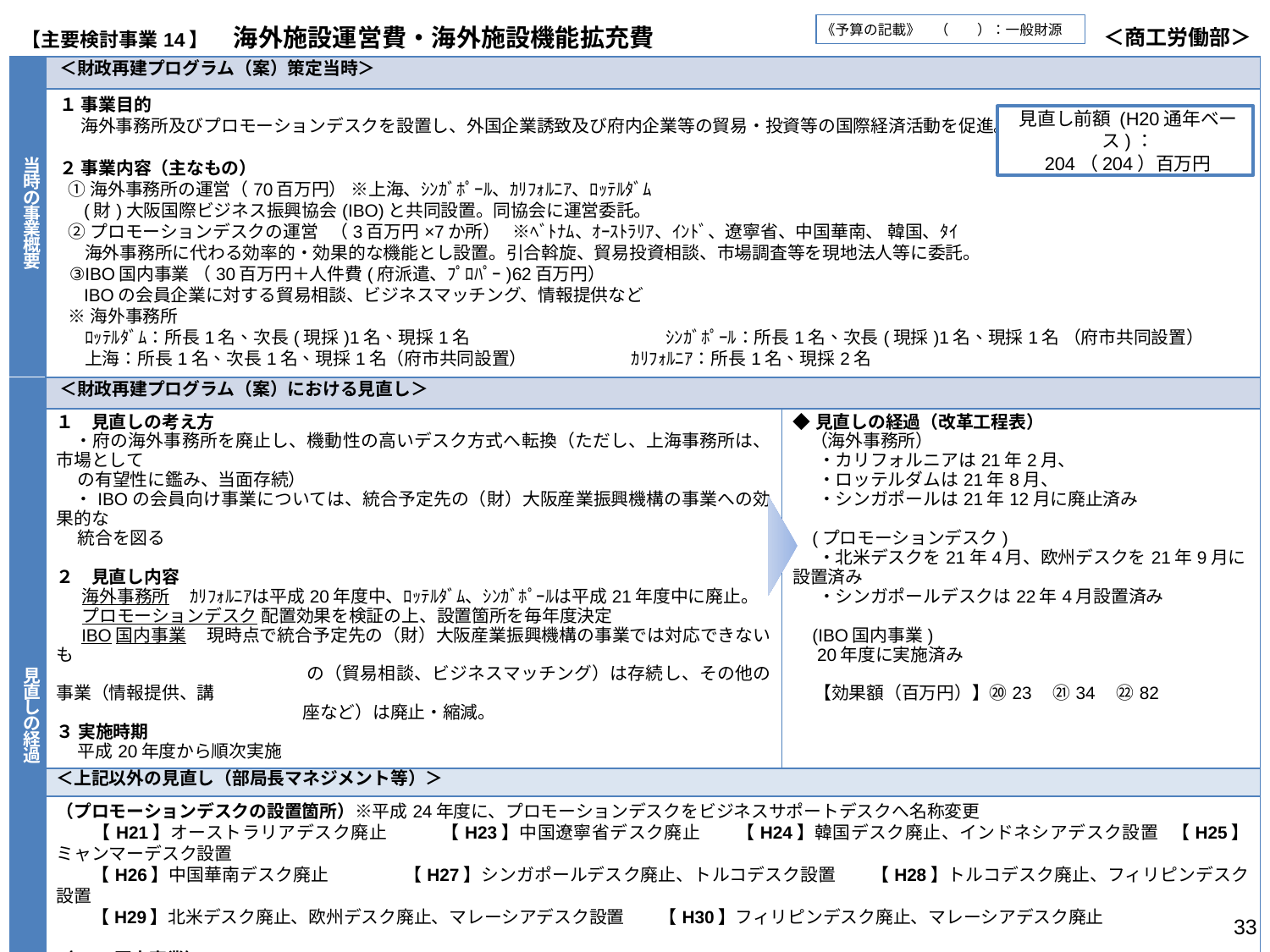

| 【主要検討事業14】　海外施設運営費・海外施設機能拡充費 | ＜商工労働部＞ |
| --- | --- |
《予算の記載》　（　　）：一般財源
| 当時の事業概要 | ＜財政再建プログラム（案）策定当時＞ |  |
| --- | --- | --- |
|  | １ 事業目的 海外事務所及びプロモーションデスクを設置し、外国企業誘致及び府内企業等の貿易・投資等の国際経済活動を促進。 ２ 事業内容（主なもの） ①海外事務所の運営（70百万円） ※上海、ｼﾝｶﾞﾎﾟｰﾙ、ｶﾘﾌｫﾙﾆｱ、ﾛｯﾃﾙﾀﾞﾑ (財)大阪国際ビジネス振興協会(IBO)と共同設置。同協会に運営委託。 ②プロモーションデスクの運営 （3百万円×7か所） ※ﾍﾞﾄﾅﾑ、ｵｰｽﾄﾗﾘｱ、ｲﾝﾄﾞ、遼寧省、中国華南、 韓国、ﾀｲ 海外事務所に代わる効率的・効果的な機能とし設置。引合斡旋、貿易投資相談、市場調査等を現地法人等に委託。 ③IBO国内事業 （30百万円＋人件費(府派遣、ﾌﾟﾛﾊﾟｰ)62百万円） IBOの会員企業に対する貿易相談、ビジネスマッチング、情報提供など ※海外事務所 ﾛｯﾃﾙﾀﾞﾑ：所長1名、次長(現採)1名、現採1名　　　　　　　　　　 ｼﾝｶﾞﾎﾟｰﾙ：所長1名、次長(現採)1名、現採1名 （府市共同設置） 上海：所長1名、次長1名、現採1名（府市共同設置）　　　　　 ｶﾘﾌｫﾙﾆｱ：所長1名、現採2名 |  |
| 見直しの経過 | ＜財政再建プログラム（案）における見直し＞ |  |
|  | １　見直しの考え方 ・府の海外事務所を廃止し、機動性の高いデスク方式へ転換（ただし、上海事務所は、市場として の有望性に鑑み、当面存続） ・IBOの会員向け事業については、統合予定先の（財）大阪産業振興機構の事業への効果的な 統合を図る ２　見直し内容 海外事務所 ｶﾘﾌｫﾙﾆｱは平成20年度中、ﾛｯﾃﾙﾀﾞﾑ、ｼﾝｶﾞﾎﾟｰﾙは平成21年度中に廃止。 プロモーションデスク 配置効果を検証の上、設置箇所を毎年度決定 IBO国内事業 現時点で統合予定先の（財）大阪産業振興機構の事業では対応できないも 　　　　　　　　　　　　　　の（貿易相談、ビジネスマッチング）は存続し、その他の事業（情報提供、講 　　　　　　　　　　　　　　座など）は廃止・縮減。 ３ 実施時期 平成20年度から順次実施 | ◆見直しの経過（改革工程表） 　（海外事務所） ・カリフォルニアは21年2月、 ・ロッテルダムは21年8月、 ・シンガポールは21年12月に廃止済み (プロモーションデスク) ・北米デスクを21年4月、欧州デスクを21年9月に設置済み ・シンガポールデスクは22年4月設置済み (IBO国内事業) 20年度に実施済み 【効果額（百万円）】⑳23　㉑34　㉒82 |
|  | ＜上記以外の見直し（部局長マネジメント等）＞ |  |
|  | （プロモーションデスクの設置箇所）※平成24年度に、プロモーションデスクをビジネスサポートデスクへ名称変更 　　【H21】オーストラリアデスク廃止　　　【H23】中国遼寧省デスク廃止　　【H24】韓国デスク廃止、インドネシアデスク設置 【H25】ミャンマーデスク設置 　　【H26】中国華南デスク廃止　　　 　【H27】シンガポールデスク廃止、トルコデスク設置　　【H28】トルコデスク廃止、フィリピンデスク設置 　　【H29】北米デスク廃止、欧州デスク廃止、マレーシアデスク設置　　【H30】フィリピンデスク廃止、マレーシアデスク廃止 （IBO国内事業） 　　【H20】会員制度を廃止し、サービスの対象を府内中小企業一般に拡大 （支援メニューの充実） 　　【H22】プロモーションデスクによる現地取引先候補企業紹介や貿易に関する相談について有料で実施 |  |
見直し前額 (H20通年ベース)：
204（204）百万円

33